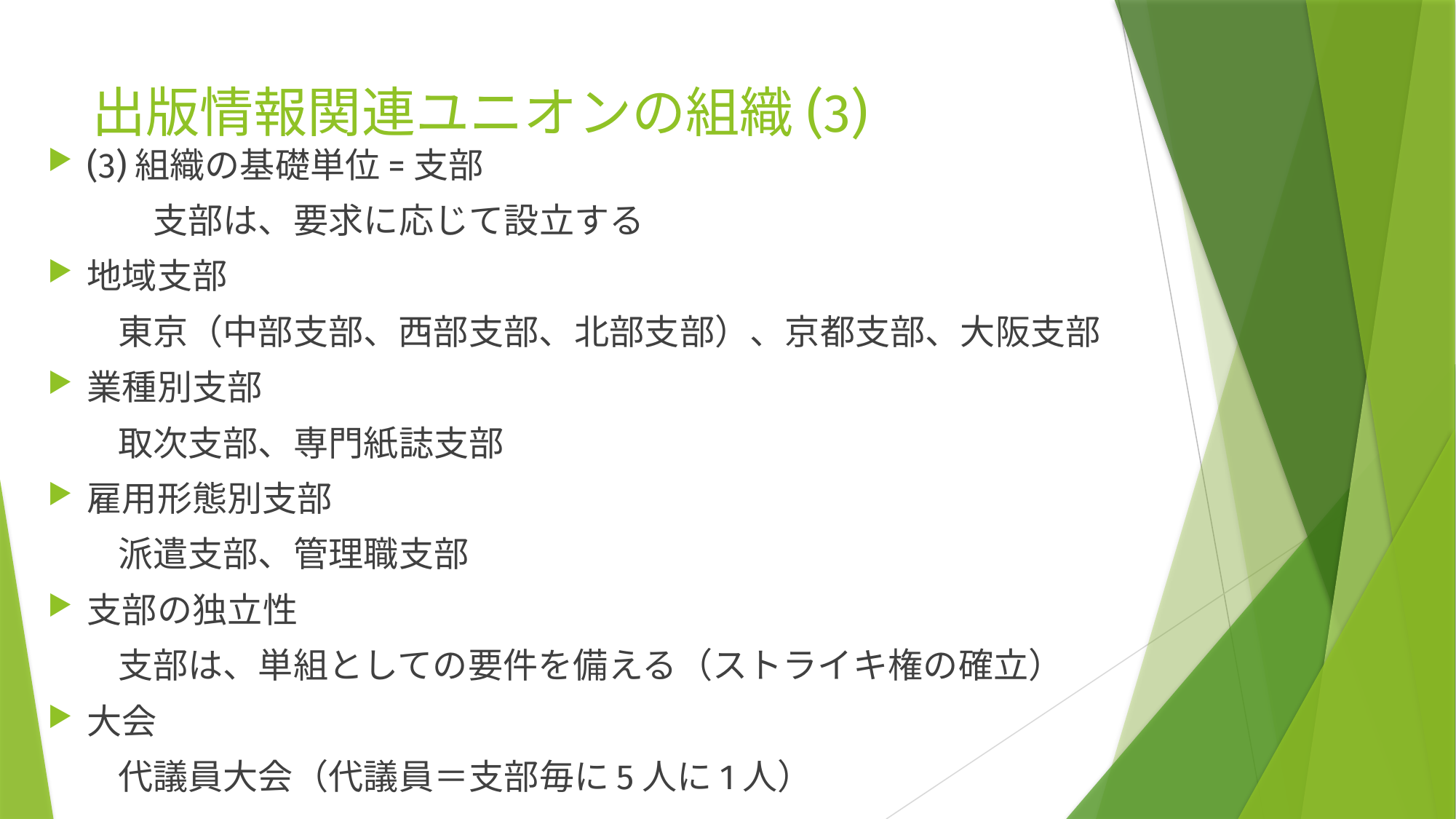

# 出版情報関連ユニオンの組織(3)
(3)組織の基礎単位=支部
　　　支部は、要求に応じて設立する
地域支部
　　東京（中部支部、西部支部、北部支部）、京都支部、大阪支部
業種別支部
　　取次支部、専門紙誌支部
雇用形態別支部
　　派遣支部、管理職支部
支部の独立性
　　支部は、単組としての要件を備える（ストライキ権の確立）
大会
　　代議員大会（代議員＝支部毎に5人に1人）